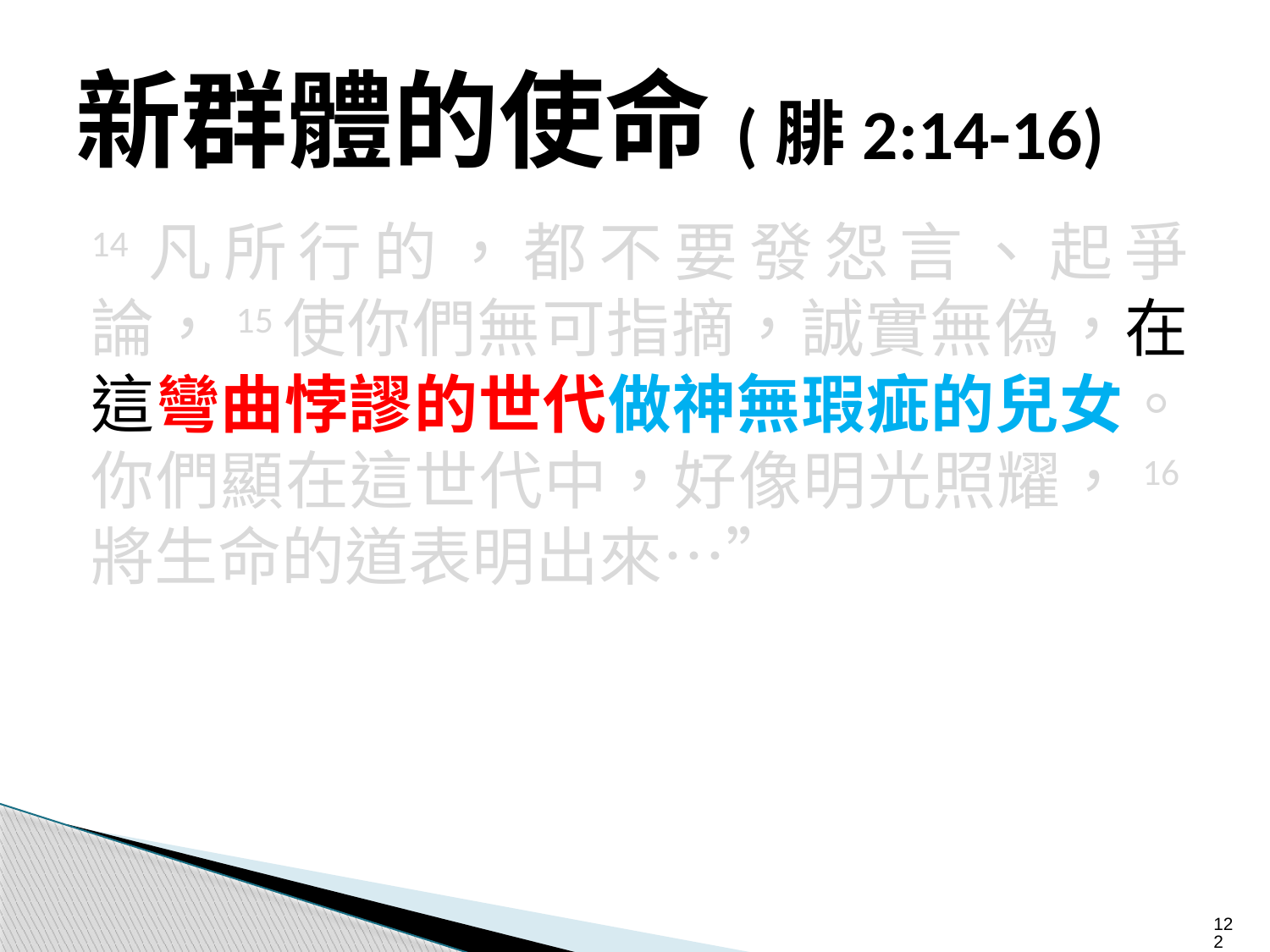

# 新群體的使命(腓2:14-16)
14凡所行的，都不要發怨言、起爭論，15使你們無可指摘，誠實無偽，在這彎曲悖謬的世代做神無瑕疵的兒女。你們顯在這世代中，好像明光照耀，16將生命的道表明出來…”
122